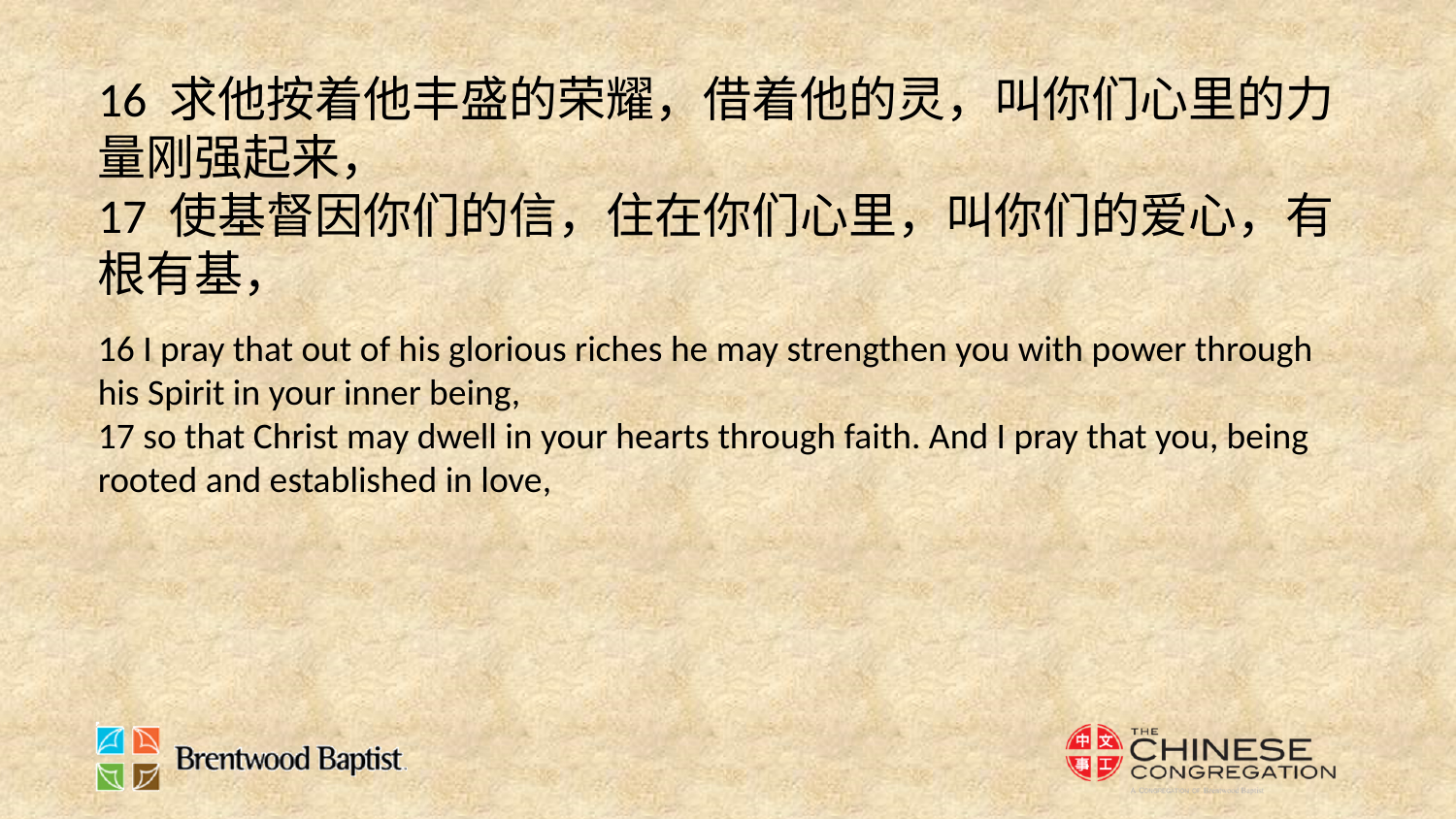

16 求他按着他丰盛的荣耀，借着他的灵，叫你们心里的力量刚强起来，
17 使基督因你们的信，住在你们心里，叫你们的爱心，有根有基，

16 I pray that out of his glorious riches he may strengthen you with power through his Spirit in your inner being,
17 so that Christ may dwell in your hearts through faith. And I pray that you, being rooted and established in love,